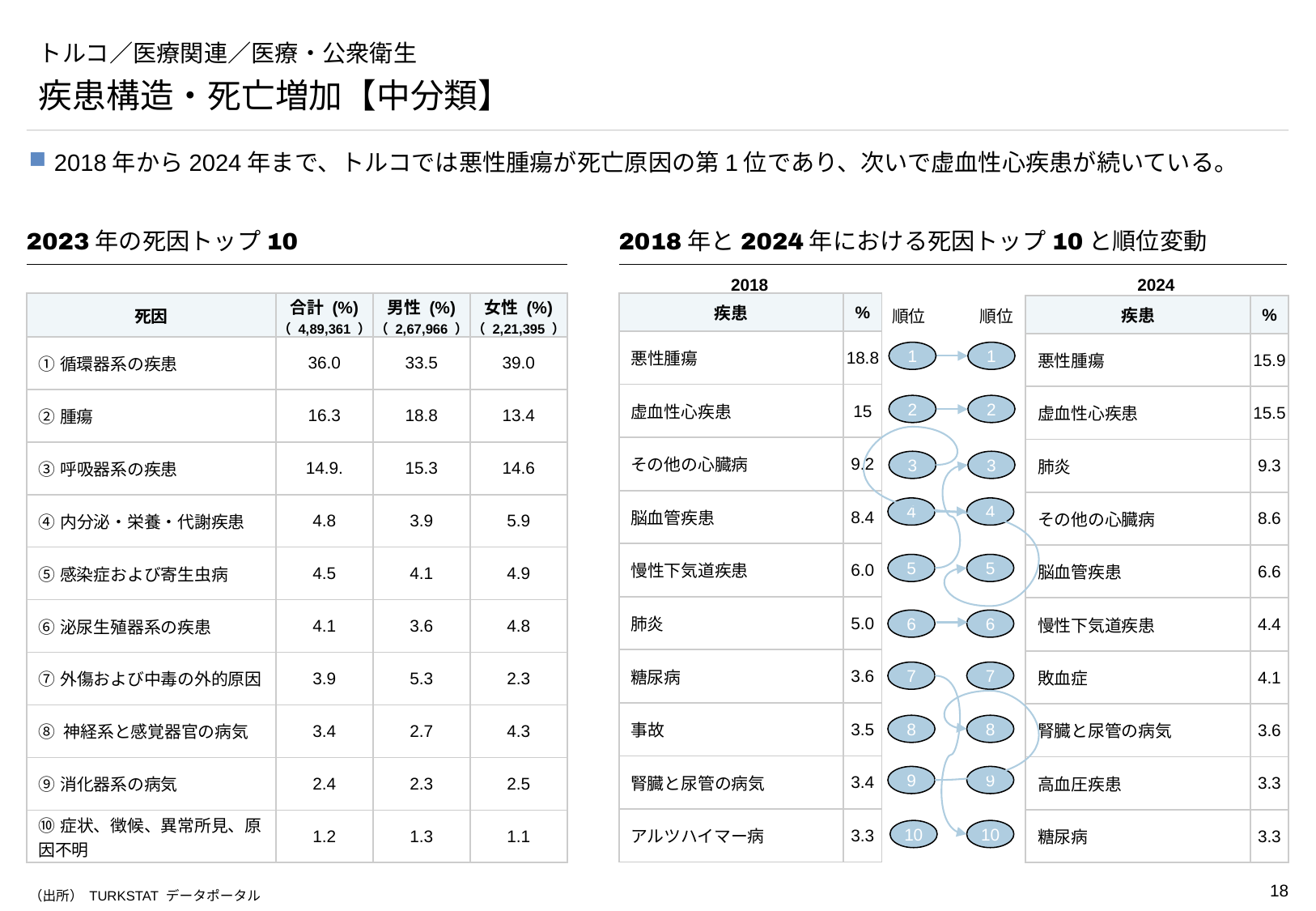

# トルコ／医療関連／医療・公衆衛生
疾患構造・死亡増加【中分類】
2018年から2024年まで、トルコでは悪性腫瘍が死亡原因の第1位であり、次いで虚血性心疾患が続いている。
2023年の死因トップ10
2018年と2024年における死因トップ10と順位変動
2018
2024
| 疾患 | % |
| --- | --- |
| 悪性腫瘍 | 18.8 |
| 虚血性心疾患 | 15 |
| その他の心臓病 | 9.2 |
| 脳血管疾患 | 8.4 |
| 慢性下気道疾患 | 6.0 |
| 肺炎 | 5.0 |
| 糖尿病 | 3.6 |
| 事故 | 3.5 |
| 腎臓と尿管の病気 | 3.4 |
| アルツハイマー病 | 3.3 |
| 死因 | 合計 (%) （ 4,89,361 ） | 男性 (%) （ 2,67,966 ） | 女性 (%) （ 2,21,395 ） |
| --- | --- | --- | --- |
| ①循環器系の疾患 | 36.0 | 33.5 | 39.0 |
| ②腫瘍 | 16.3 | 18.8 | 13.4 |
| ③呼吸器系の疾患 | 14.9. | 15.3 | 14.6 |
| ④内分泌・栄養・代謝疾患 | 4.8 | 3.9 | 5.9 |
| ⑤感染症および寄生虫病 | 4.5 | 4.1 | 4.9 |
| ⑥泌尿生殖器系の疾患 | 4.1 | 3.6 | 4.8 |
| ⑦外傷および中毒の外的原因 | 3.9 | 5.3 | 2.3 |
| ⑧ 神経系と感覚器官の病気 | 3.4 | 2.7 | 4.3 |
| ⑨消化器系の病気 | 2.4 | 2.3 | 2.5 |
| ⑩症状、徴候、異常所見、原因不明 | 1.2 | 1.3 | 1.1 |
| 疾患 | % |
| --- | --- |
| 悪性腫瘍 | 15.9 |
| 虚血性心疾患 | 15.5 |
| 肺炎 | 9.3 |
| その他の心臓病 | 8.6 |
| 脳血管疾患 | 6.6 |
| 慢性下気道疾患 | 4.4 |
| 敗血症 | 4.1 |
| 腎臓と尿管の病気 | 3.6 |
| 高血圧疾患 | 3.3 |
| 糖尿病 | 3.3 |
順位
順位
1
1
2
2
3
3
4
4
5
5
6
6
7
7
8
8
9
9
10
10
（出所） TURKSTAT データポータル